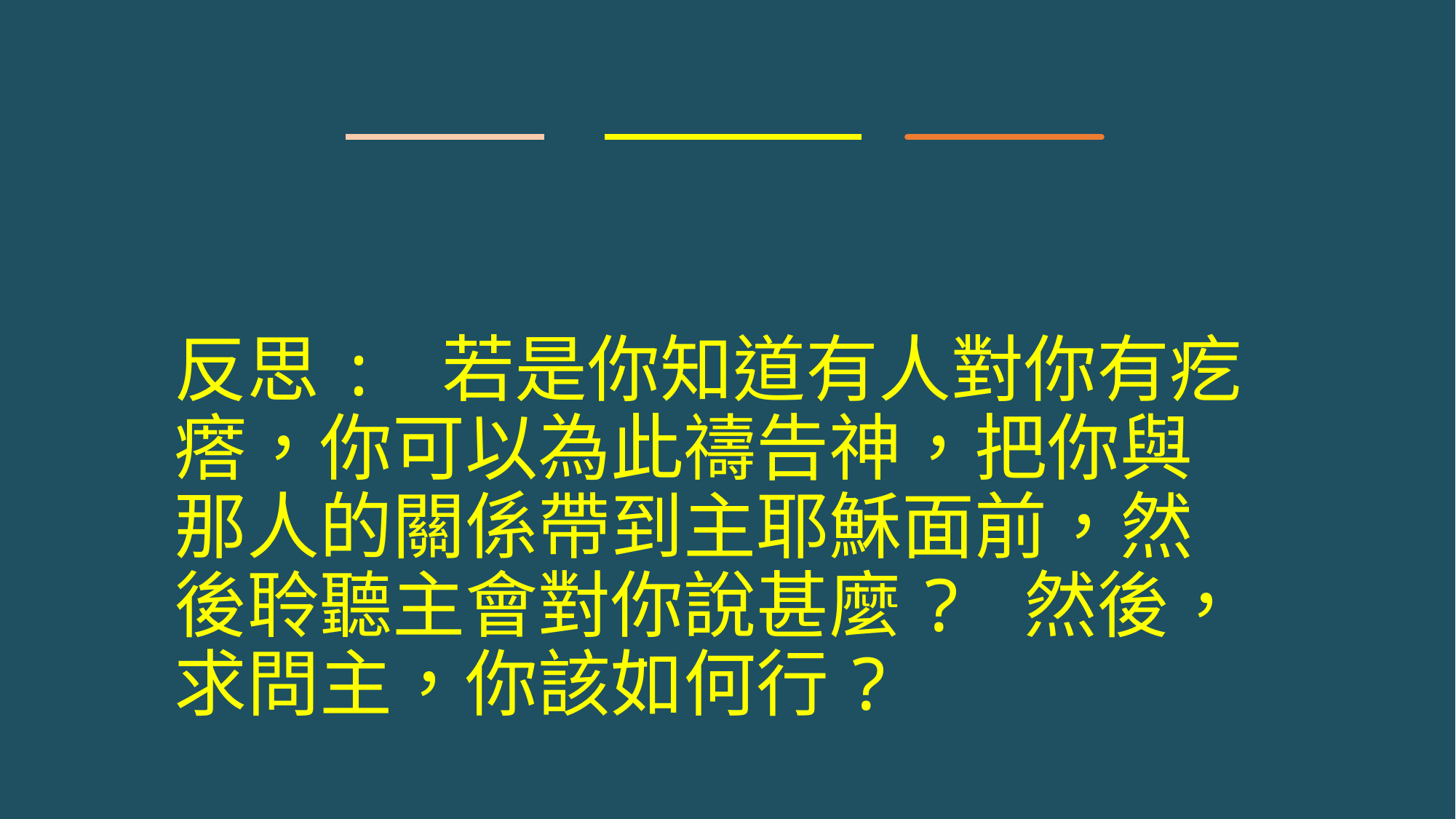

反思: 若是你知道有人對你有疙瘩，你可以為此禱告神，把你與那人的關係帶到主耶穌面前，然後聆聽主會對你說甚麼? 然後，求問主，你該如何行?